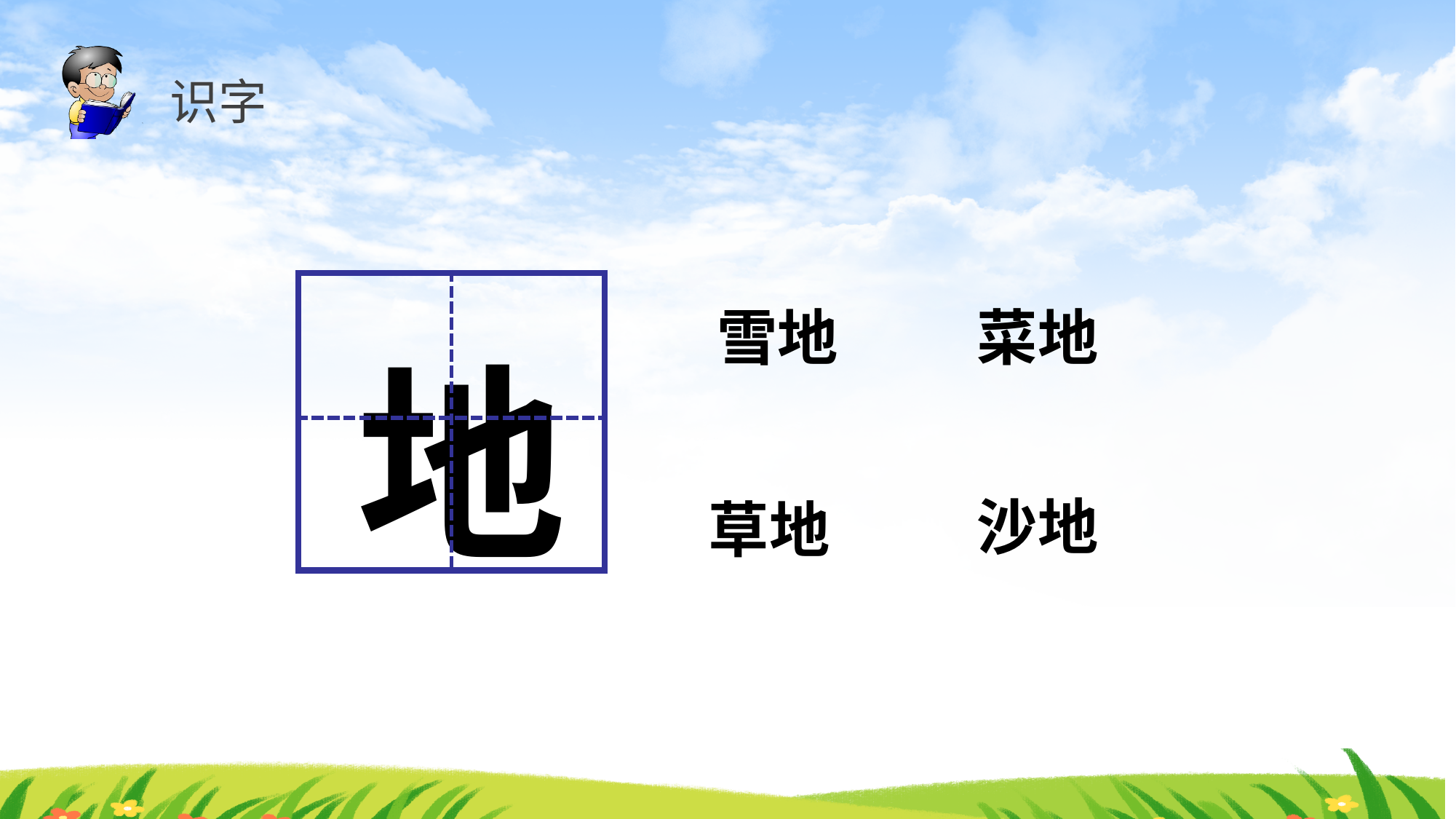

识字
地
|  |  |
| --- | --- |
|  |  |
雪地
菜地
沙地
草地